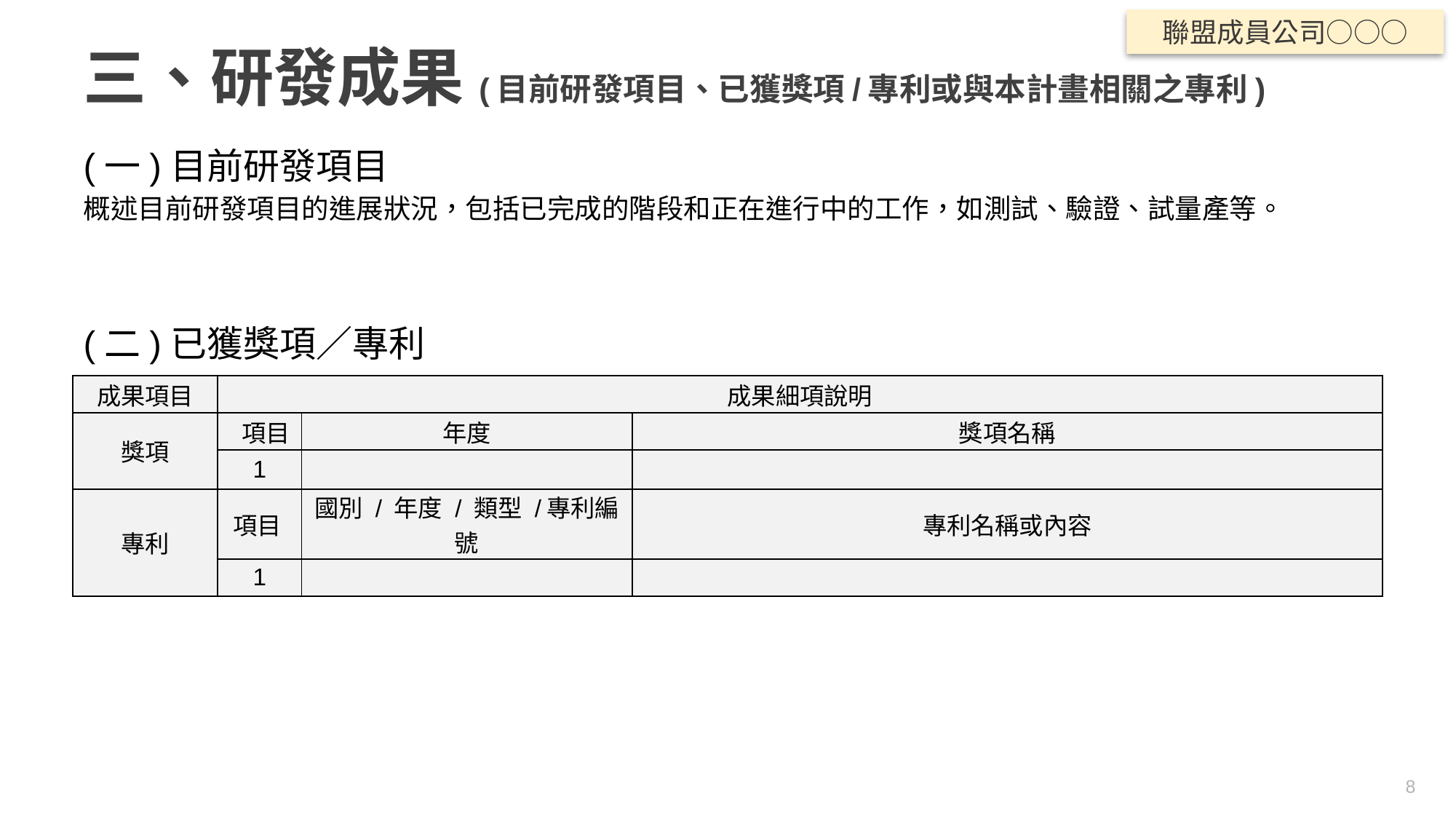

聯盟成員公司○○○
# 三、研發成果(目前研發項目、已獲獎項/專利或與本計畫相關之專利)
(一)目前研發項目
概述目前研發項目的進展狀況，包括已完成的階段和正在進行中的工作，如測試、驗證、試量產等。

(二)已獲獎項／專利

| 成果項目 | 成果細項說明 |  |  |
| --- | --- | --- | --- |
| 獎項 | 項目 | 年度 | 獎項名稱 |
|  | 1 |  |  |
| 專利 | 項目 | 國別 / 年度 / 類型 /專利編號 | 專利名稱或內容 |
|  | 1 |  |  |
8